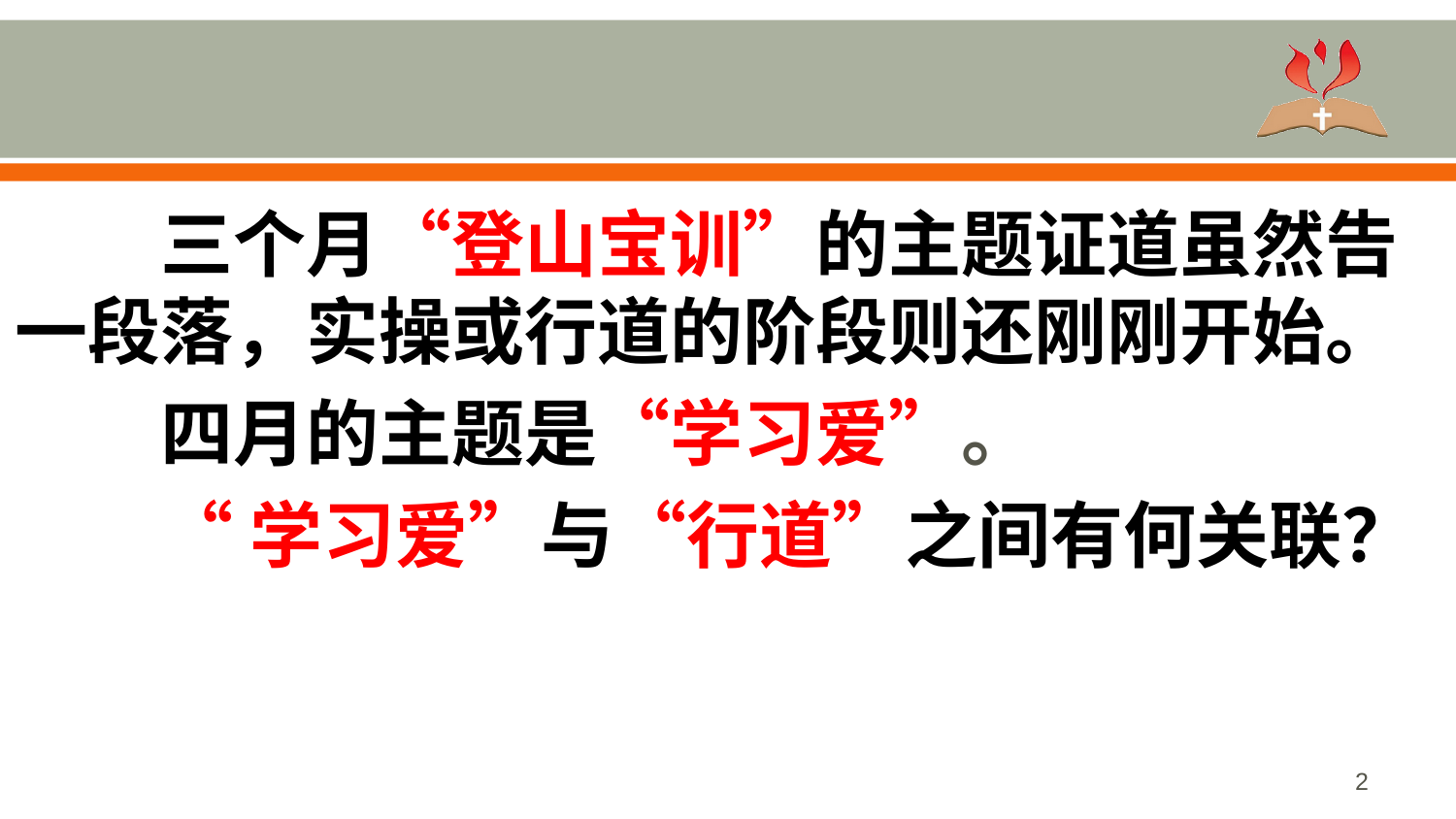

三个月“登山宝训”的主题证道虽然告一段落，实操或行道的阶段则还刚刚开始。
	四月的主题是“学习爱”。
	“学习爱”与“行道”之间有何关联？

2